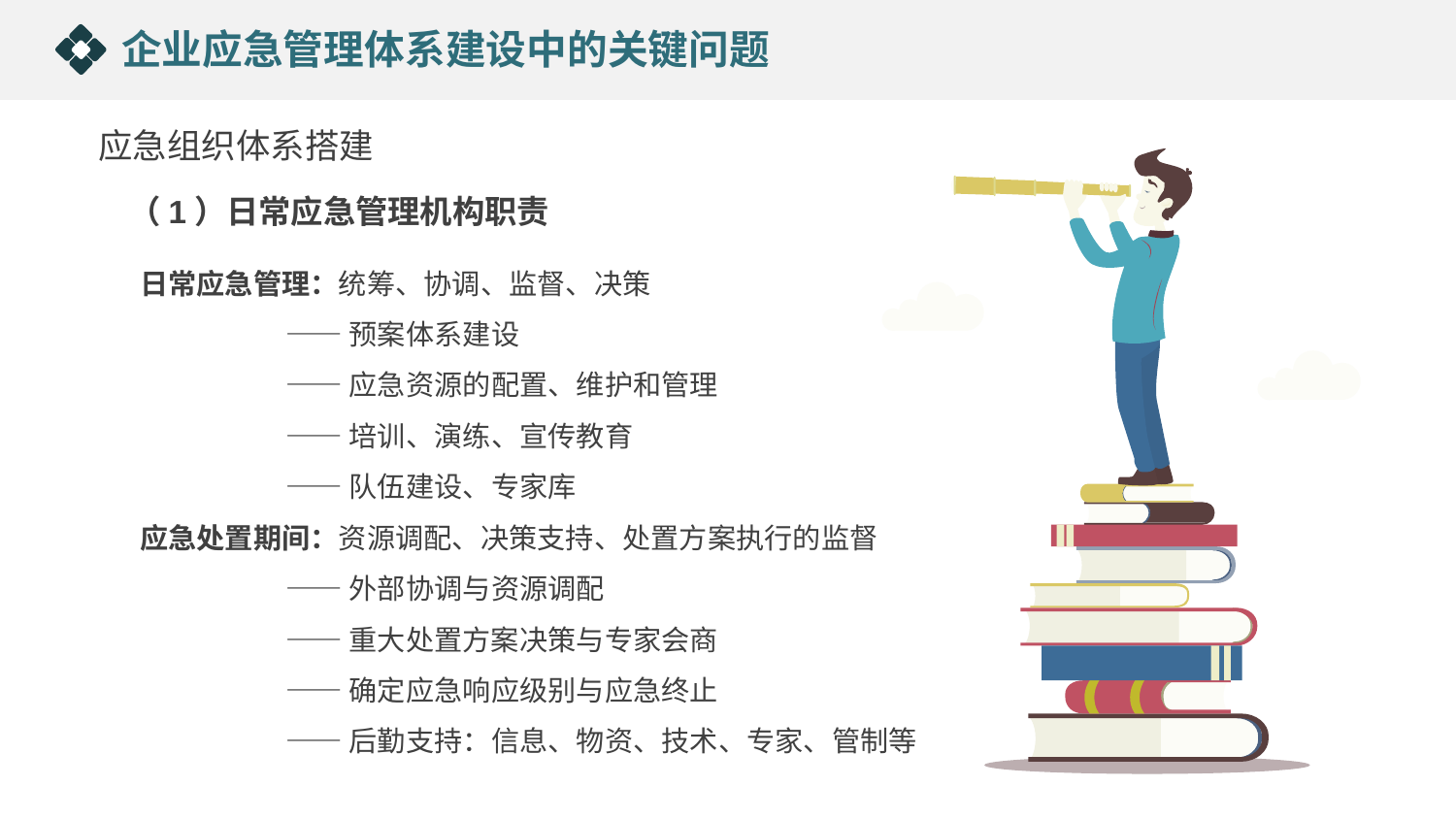

企业应急管理体系建设中的关键问题
应急组织体系搭建

（1）日常应急管理机构职责
日常应急管理：统筹、协调、监督、决策
	——预案体系建设
	——应急资源的配置、维护和管理
	——培训、演练、宣传教育
	——队伍建设、专家库
应急处置期间：资源调配、决策支持、处置方案执行的监督
	——外部协调与资源调配
	——重大处置方案决策与专家会商
	——确定应急响应级别与应急终止
	——后勤支持：信息、物资、技术、专家、管制等